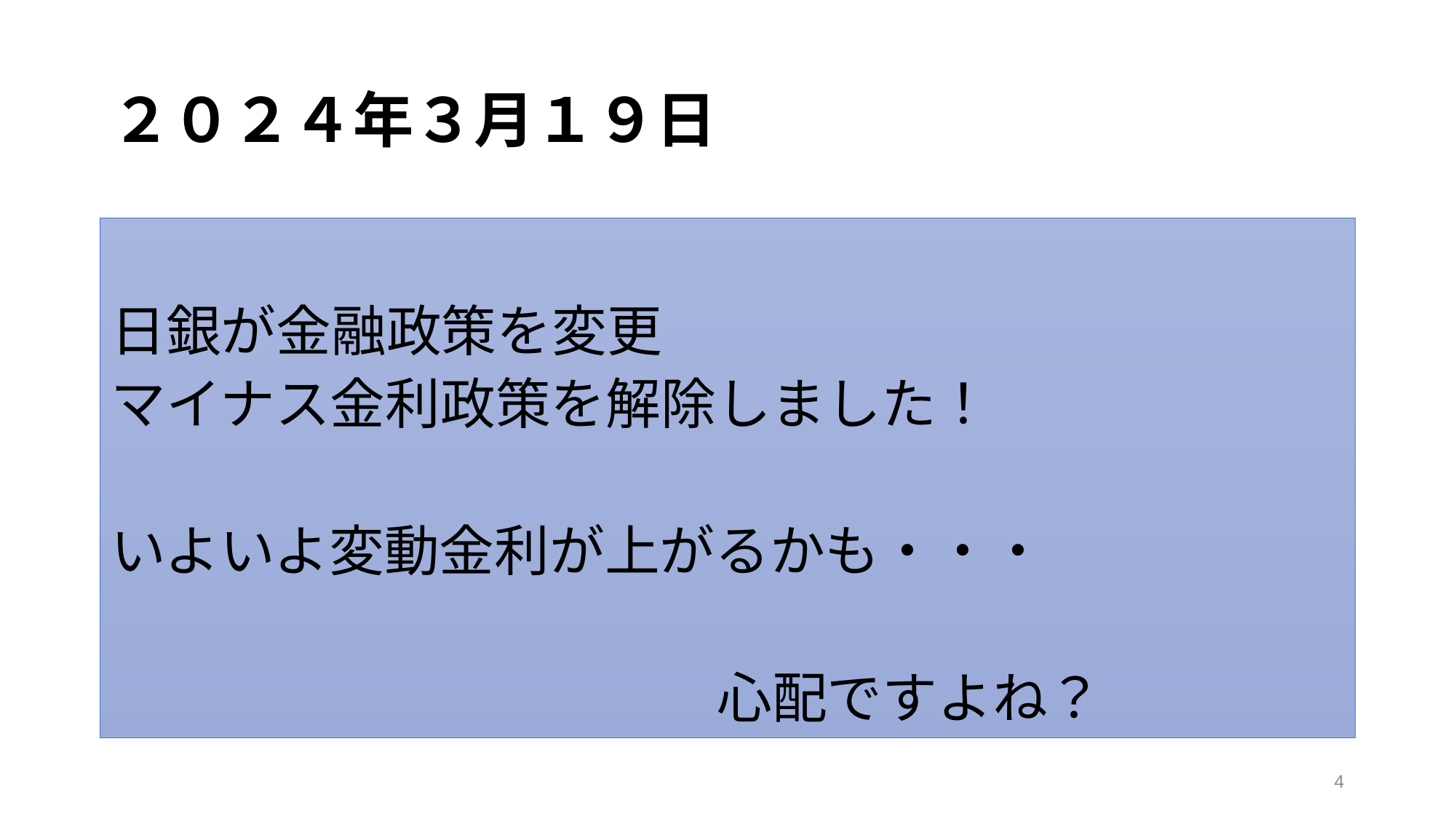

# ２０２４年３月１９日

日銀が金融政策を変更
マイナス金利政策を解除しました！

いよいよ変動金利が上がるかも・・・

　　　　　　　　　　　心配ですよね？

4